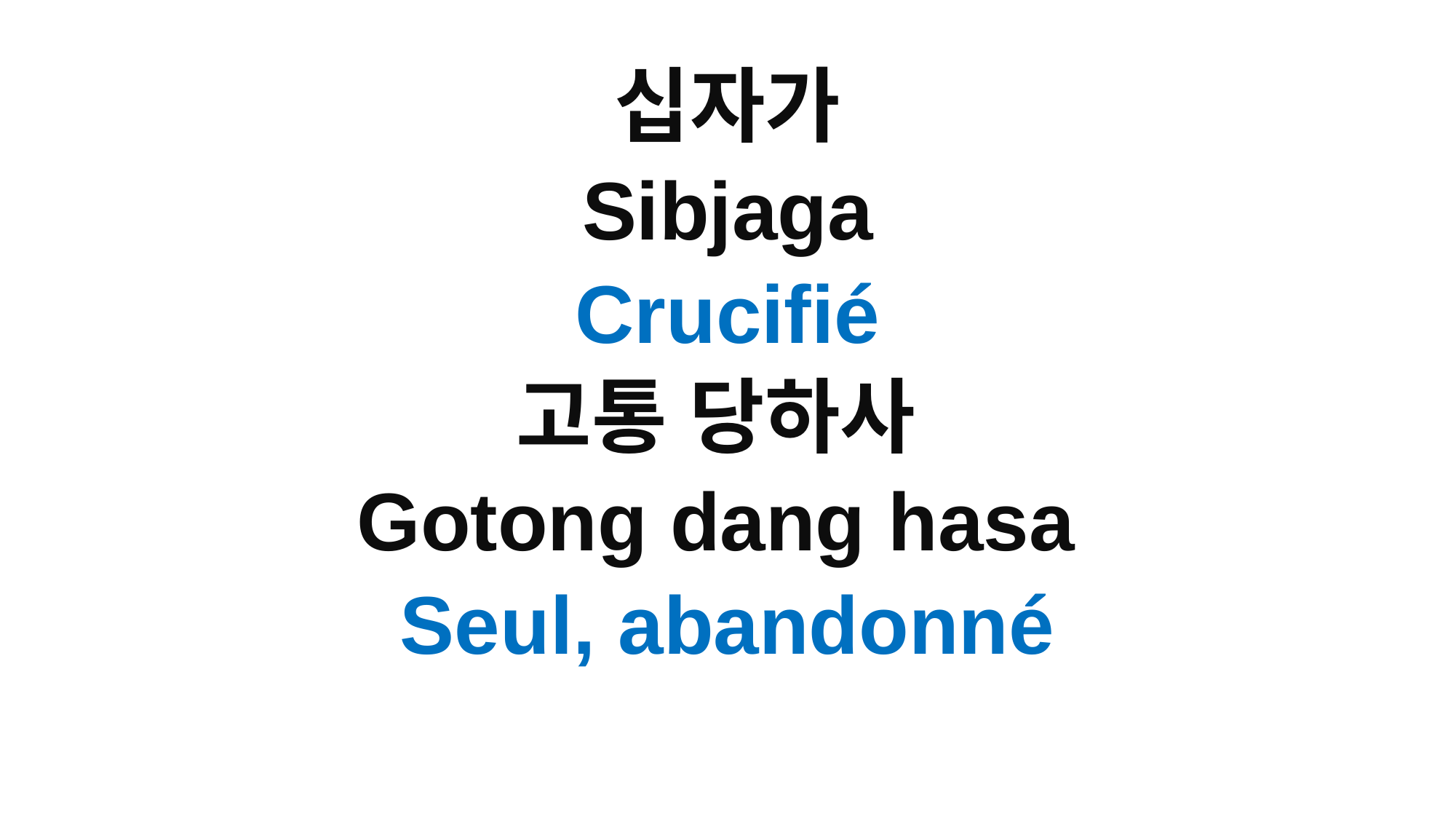

십자가
Sibjaga
Crucifié
고통 당하사
Gotong dang hasa
Seul, abandonné